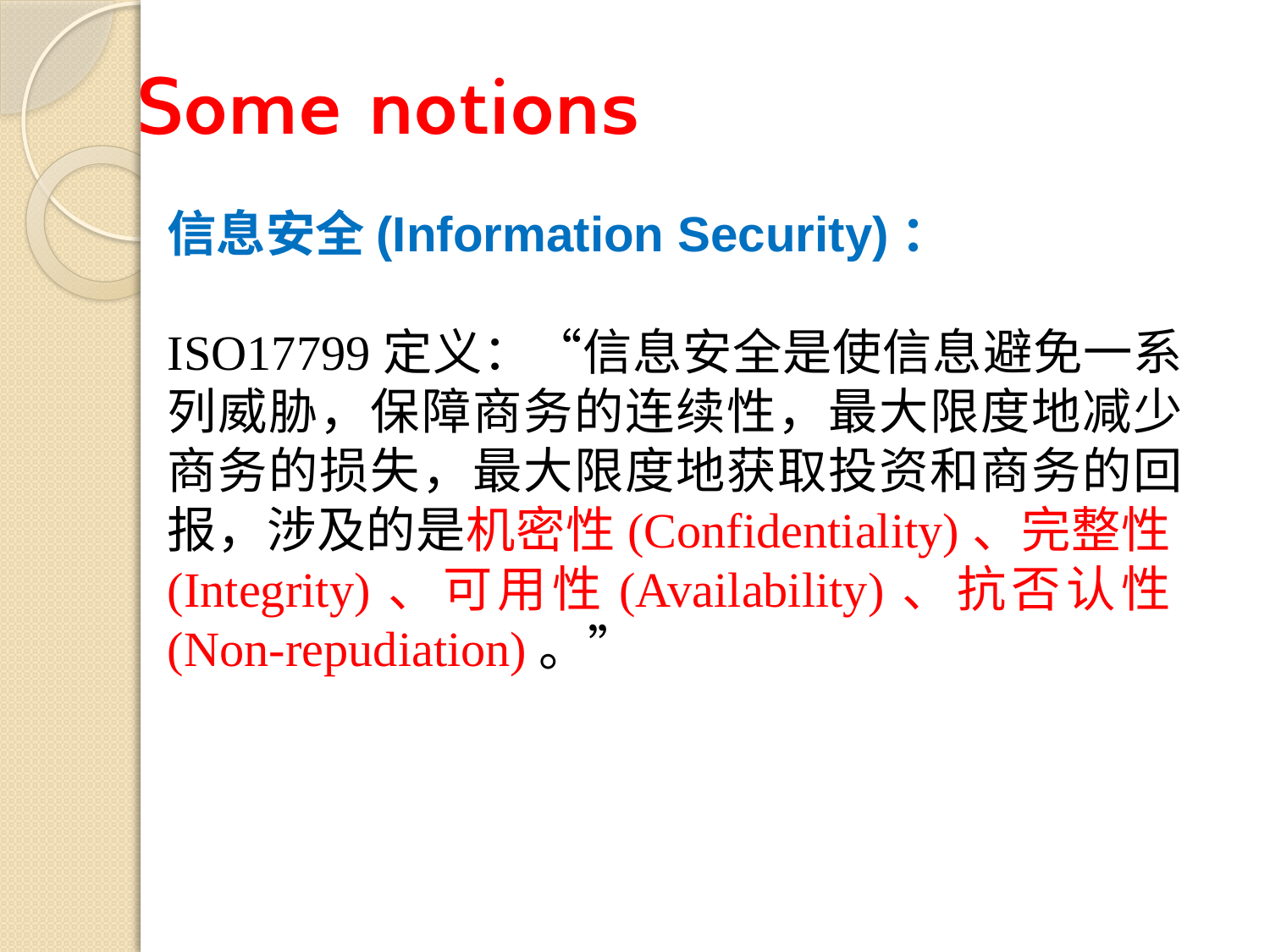

# Some notions
信息安全(Information Security)：

ISO17799定义：“信息安全是使信息避免一系列威胁，保障商务的连续性，最大限度地减少商务的损失，最大限度地获取投资和商务的回报，涉及的是机密性(Confidentiality)、完整性(Integrity)、可用性(Availability)、抗否认性(Non-repudiation)。”